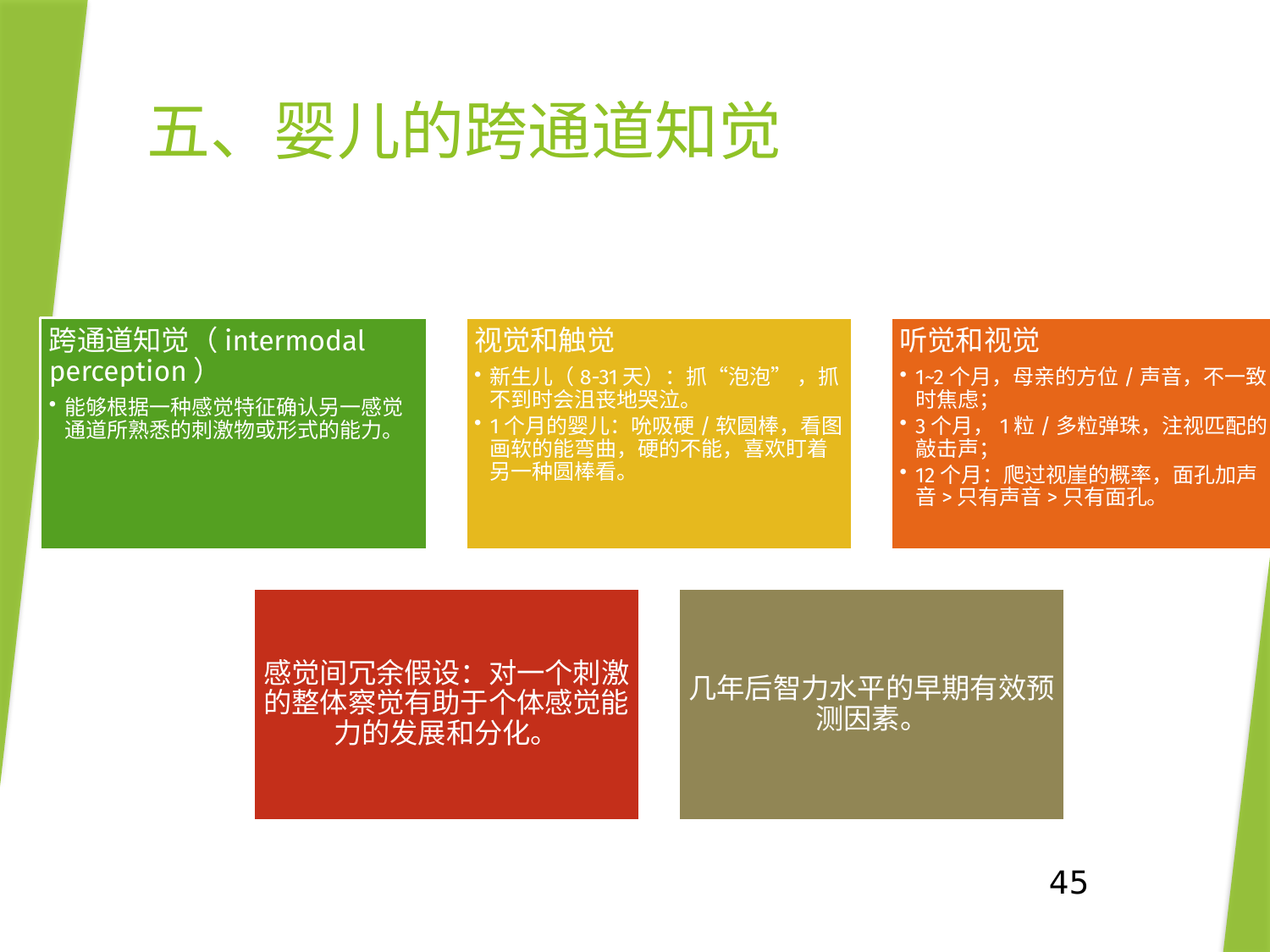

# 五、婴儿的跨通道知觉
跨通道知觉（intermodal perception）
能够根据一种感觉特征确认另一感觉通道所熟悉的刺激物或形式的能力。
视觉和触觉
新生儿（8-31天）：抓“泡泡” ，抓不到时会沮丧地哭泣。
1个月的婴儿：吮吸硬/软圆棒，看图画软的能弯曲，硬的不能，喜欢盯着另一种圆棒看。
听觉和视觉
1~2个月，母亲的方位/声音，不一致时焦虑；
3个月，1粒/多粒弹珠，注视匹配的敲击声；
12个月：爬过视崖的概率，面孔加声音>只有声音>只有面孔。
感觉间冗余假设：对一个刺激的整体察觉有助于个体感觉能力的发展和分化。
几年后智力水平的早期有效预测因素。

45